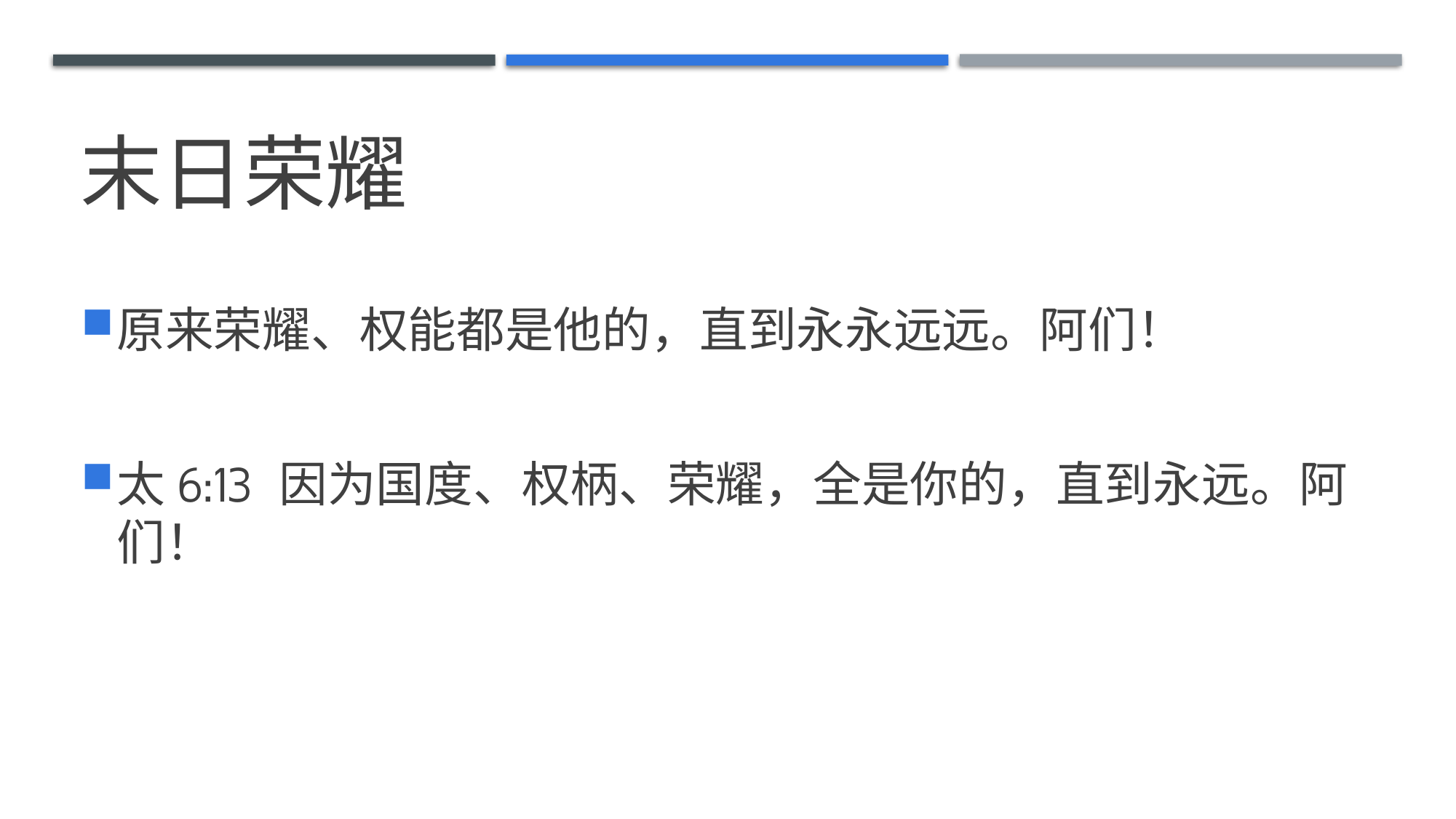

# 末日荣耀
原来荣耀、权能都是他的，直到永永远远。阿们！

太6:13 因为国度、权柄、荣耀，全是你的，直到永远。阿们！